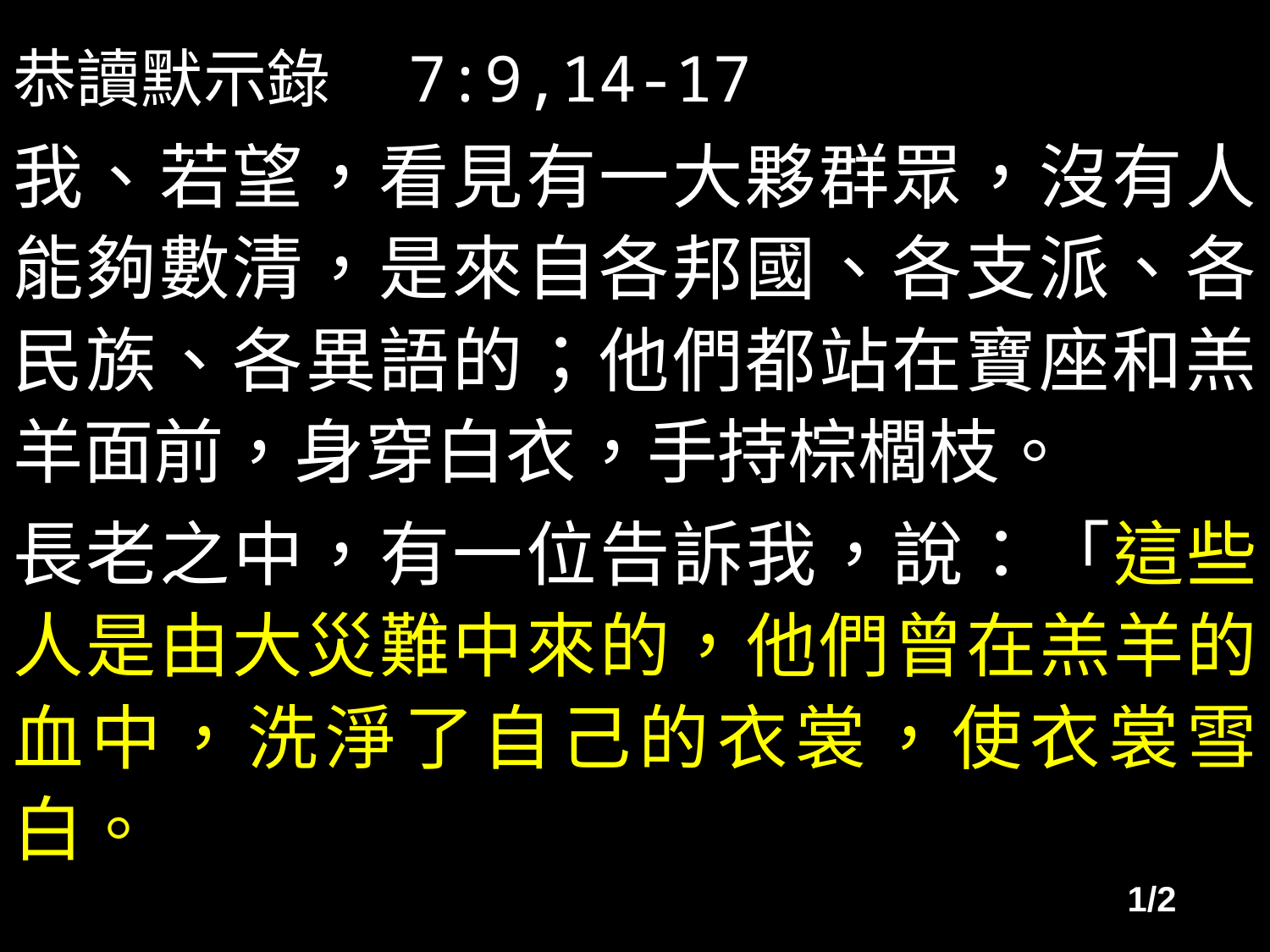

恭讀默示錄　7:9,14-17
我、若望，看見有一大夥群眾，沒有人能夠數清，是來自各邦國、各支派、各民族、各異語的；他們都站在寶座和羔羊面前，身穿白衣，手持棕櫚枝。
長老之中，有一位告訴我，說：「這些人是由大災難中來的，他們曾在羔羊的血中，洗淨了自己的衣裳，使衣裳雪白。
1/2